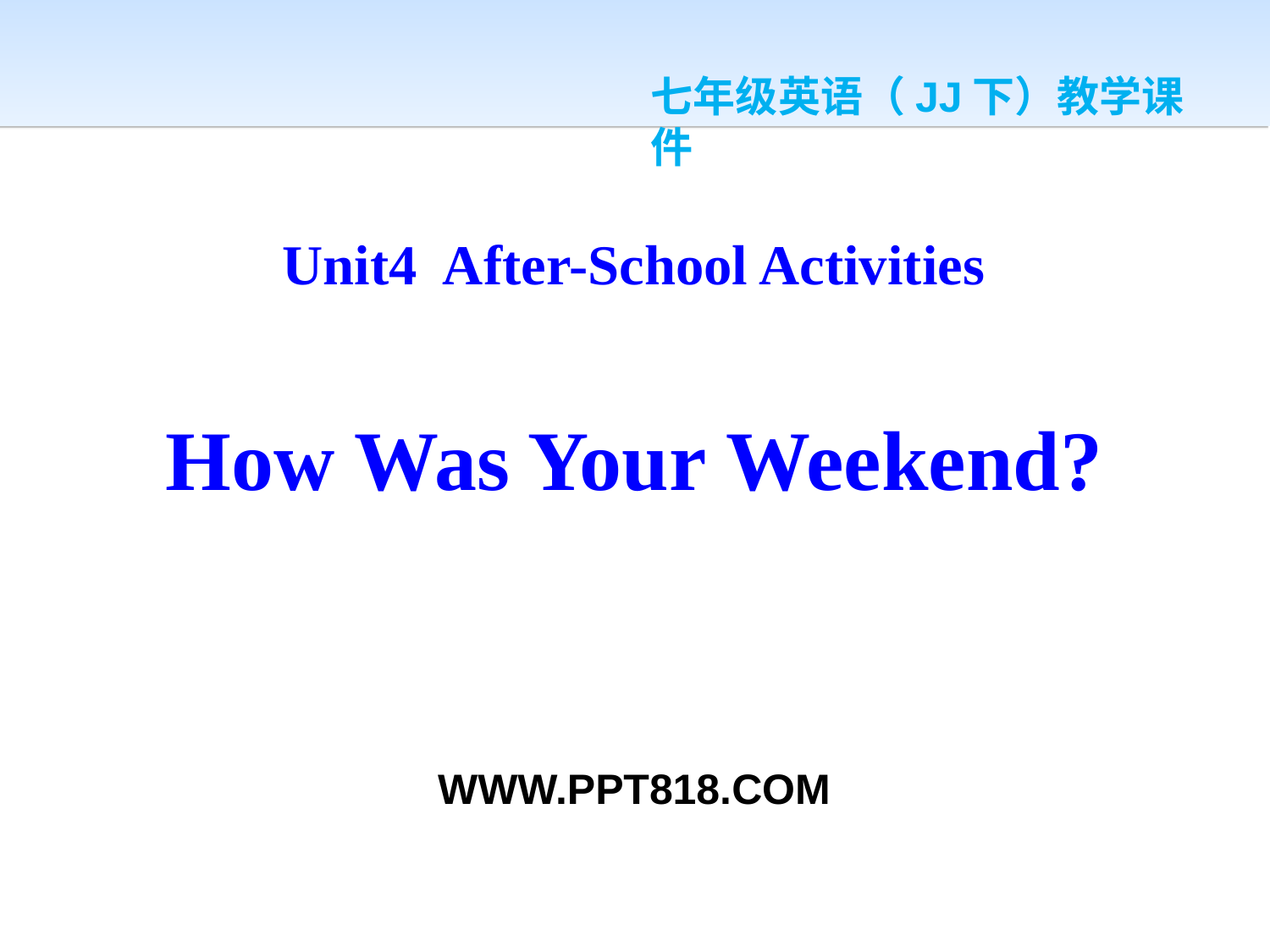

七年级英语（JJ下）教学课件
Unit4  After-School Activities
How Was Your Weekend?
WWW.PPT818.COM